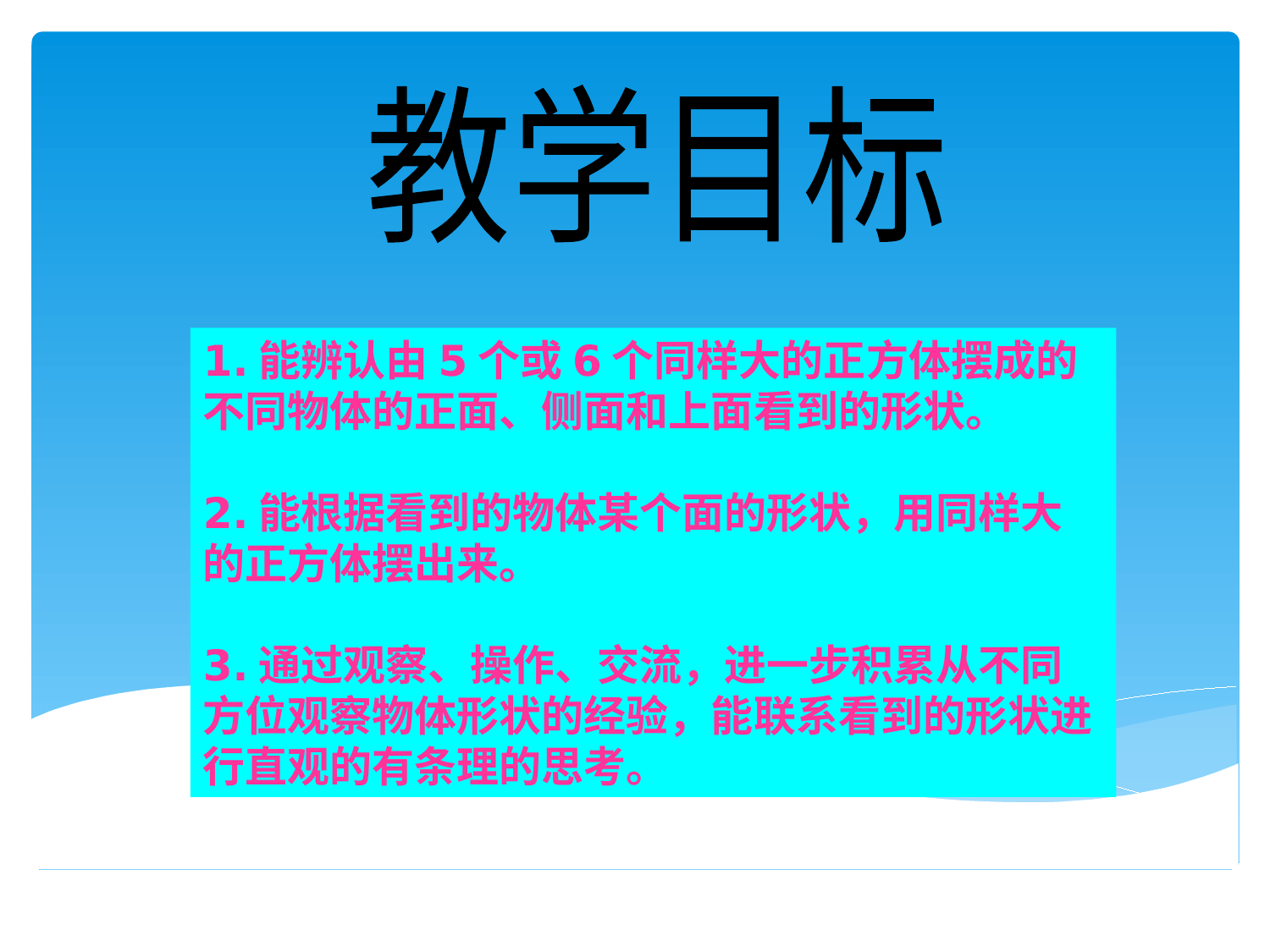

教学目标
1.能辨认由5个或6个同样大的正方体摆成的不同物体的正面、侧面和上面看到的形状。

2.能根据看到的物体某个面的形状，用同样大的正方体摆出来。
3.通过观察、操作、交流，进一步积累从不同方位观察物体形状的经验，能联系看到的形状进行直观的有条理的思考。